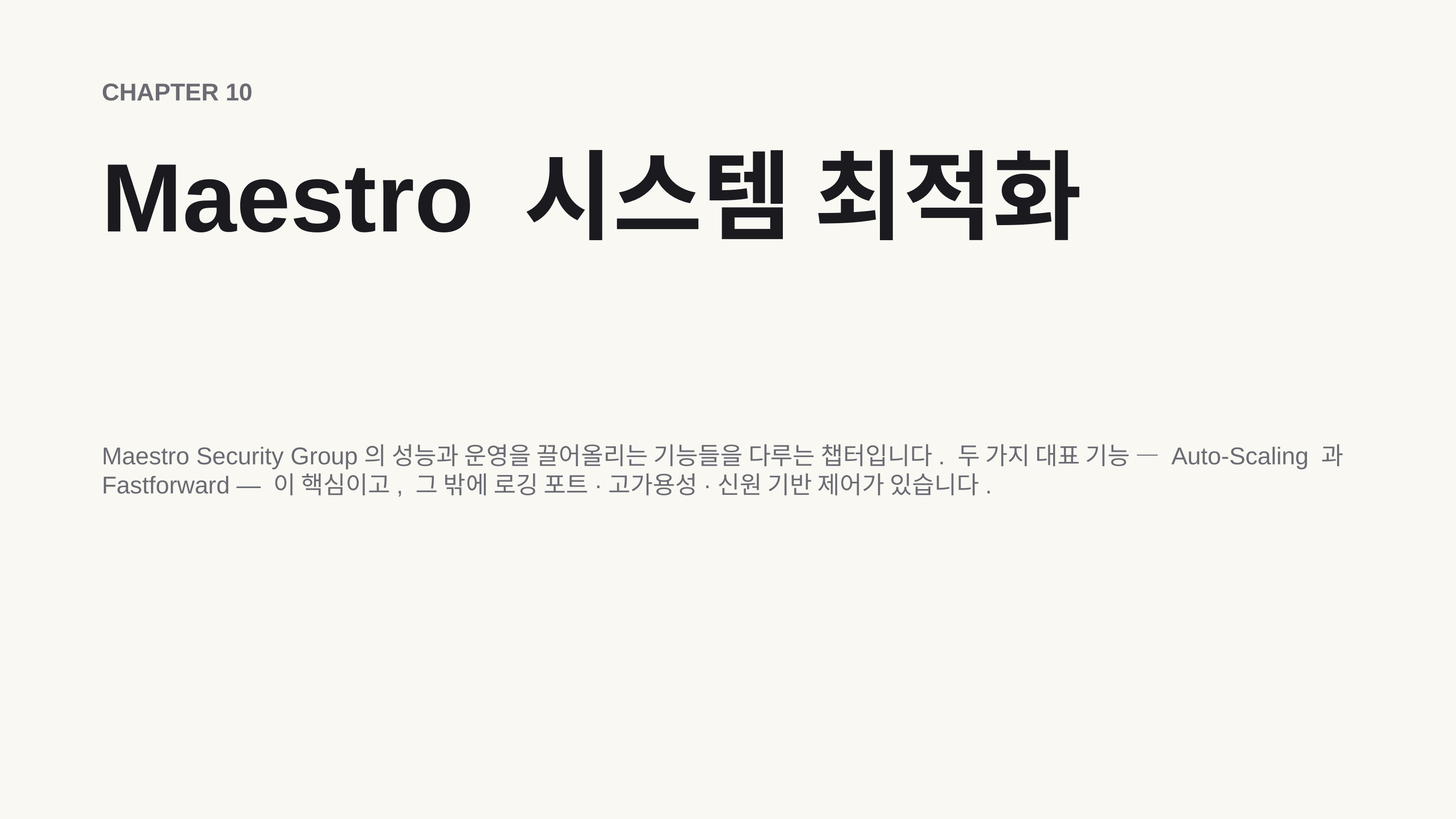

CHAPTER 10
Maestro 시스템 최적화
Maestro Security Group의 성능과 운영을 끌어올리는 기능들을 다루는 챕터입니다. 두 가지 대표 기능 — Auto-Scaling 과 Fastforward — 이 핵심이고, 그 밖에 로깅 포트·고가용성·신원 기반 제어가 있습니다.